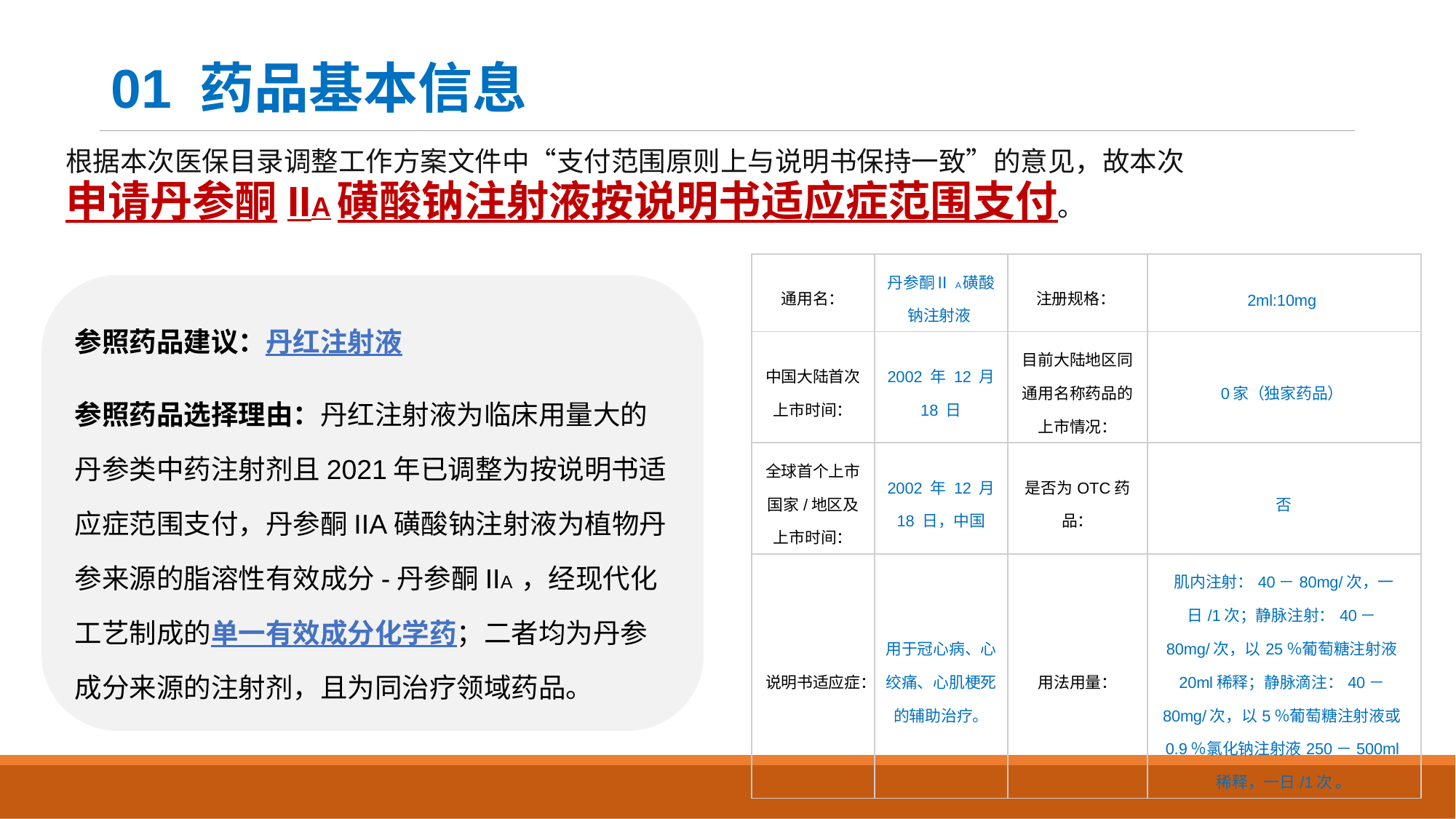

# 01 药品基本信息
根据本次医保目录调整工作方案文件中“支付范围原则上与说明书保持一致”的意见，故本次
申请丹参酮IIA磺酸钠注射液按说明书适应症范围支付。
| 通用名： | 丹参酮ⅡA磺酸钠注射液 | 注册规格： | 2ml:10mg |
| --- | --- | --- | --- |
| 中国大陆首次上市时间： | 2002 年 12 月 18 日 | 目前大陆地区同通用名称药品的上市情况： | 0家（独家药品） |
| 全球首个上市国家/地区及上市时间： | 2002 年 12 月 18 日，中国 | 是否为OTC药品： | 否 |
| 说明书适应症： | 用于冠心病、心绞痛、心肌梗死的辅助治疗。 | 用法用量： | 肌内注射：40－80mg/次，一日/1次；静脉注射：40－80mg/次，以25％葡萄糖注射液20ml稀释；静脉滴注：40－80mg/次，以5％葡萄糖注射液或0.9％氯化钠注射液250－500ml稀释，一日/1次 。 |
参照药品建议：丹红注射液
参照药品选择理由：丹红注射液为临床用量大的丹参类中药注射剂且2021年已调整为按说明书适应症范围支付，丹参酮IIA磺酸钠注射液为植物丹参来源的脂溶性有效成分-丹参酮IIA ，经现代化工艺制成的单一有效成分化学药；二者均为丹参成分来源的注射剂，且为同治疗领域药品。